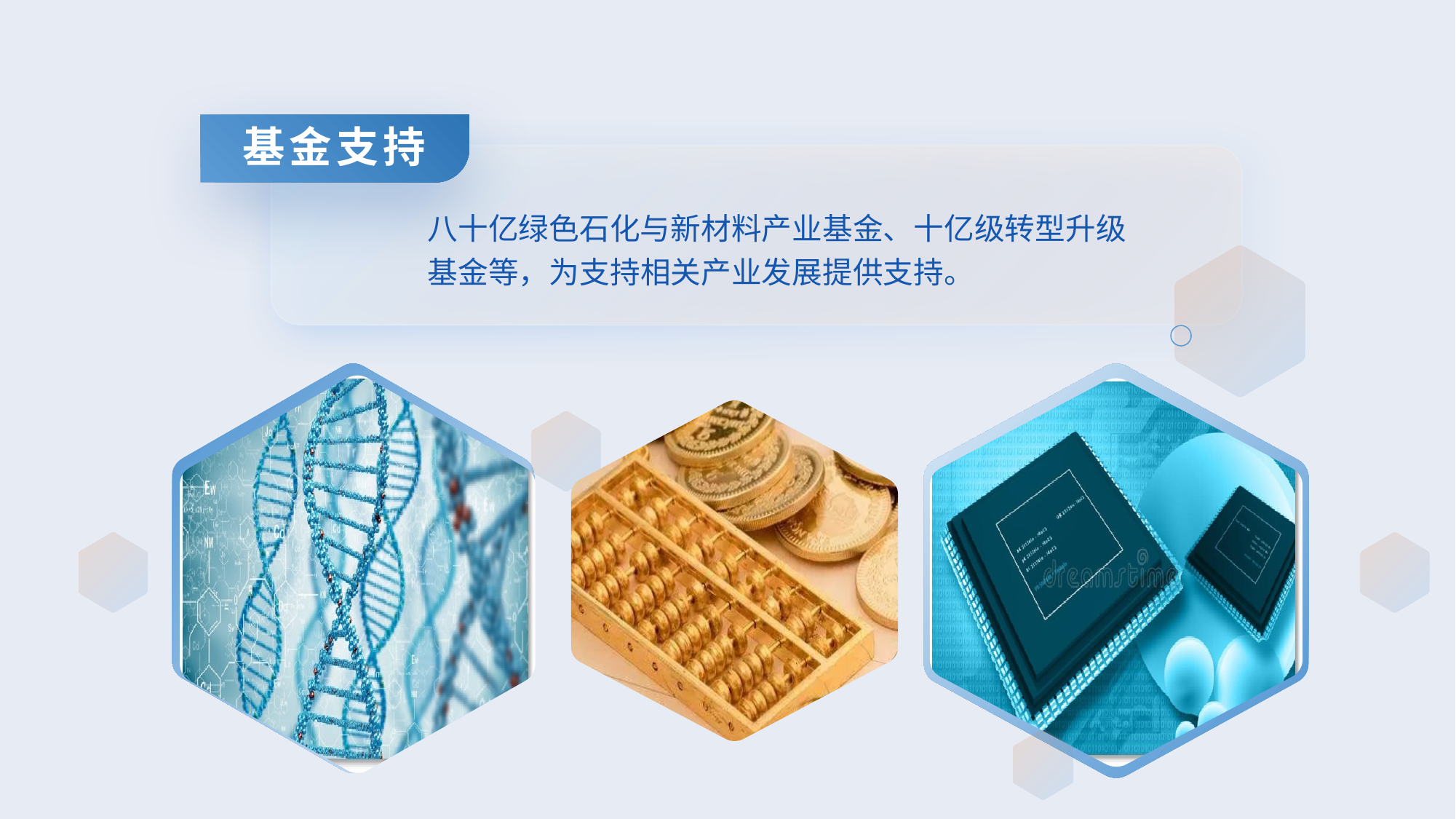

基金支持

八十亿绿色石化与新材料产业基金、十亿级转型升级基金等，为支持相关产业发展提供支持。